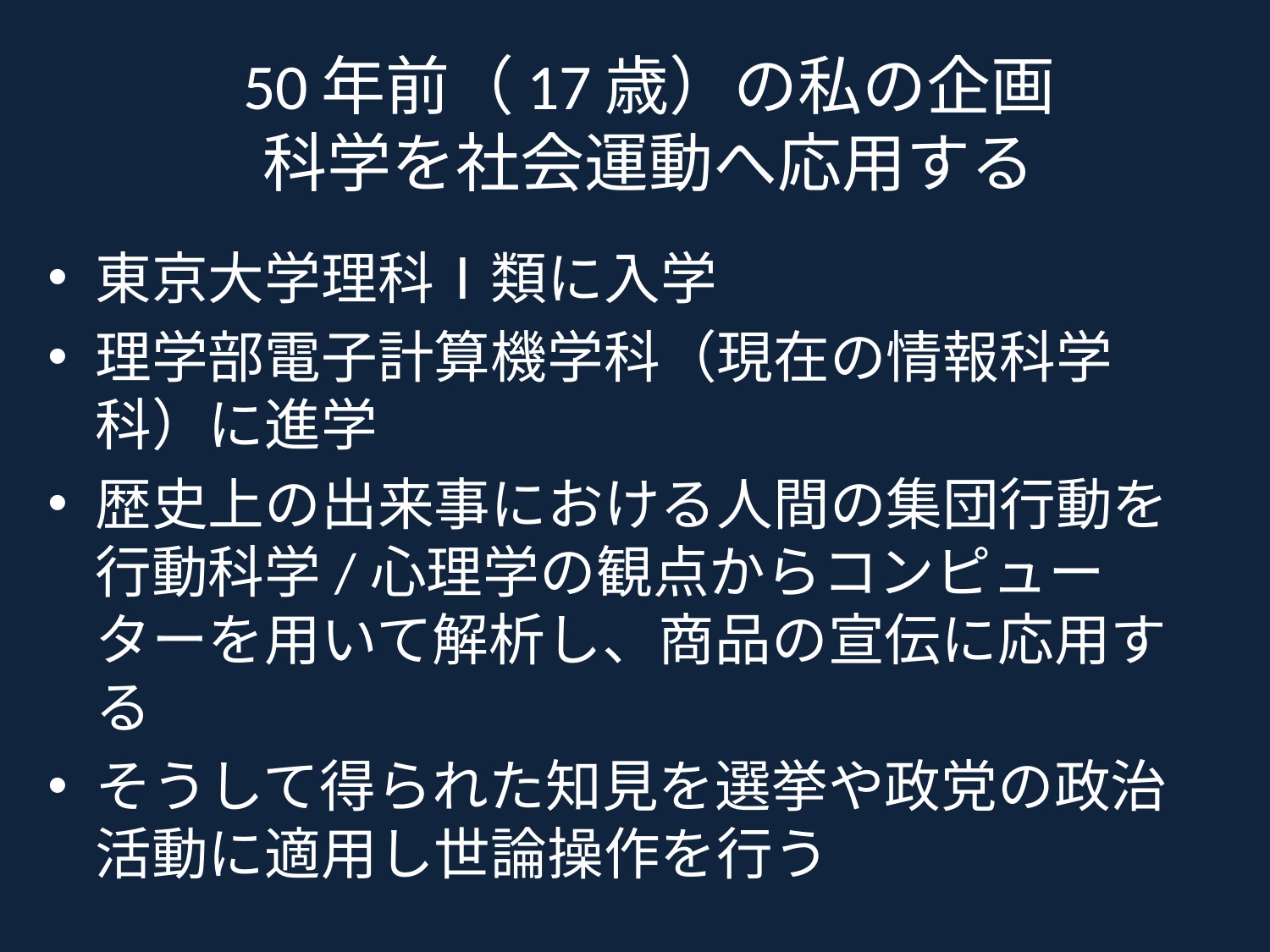

# 50年前（17歳）の私の企画 科学を社会運動へ応用する
東京大学理科Ⅰ類に入学
理学部電子計算機学科（現在の情報科学科）に進学
歴史上の出来事における人間の集団行動を行動科学/心理学の観点からコンピューターを用いて解析し、商品の宣伝に応用する
そうして得られた知見を選挙や政党の政治活動に適用し世論操作を行う